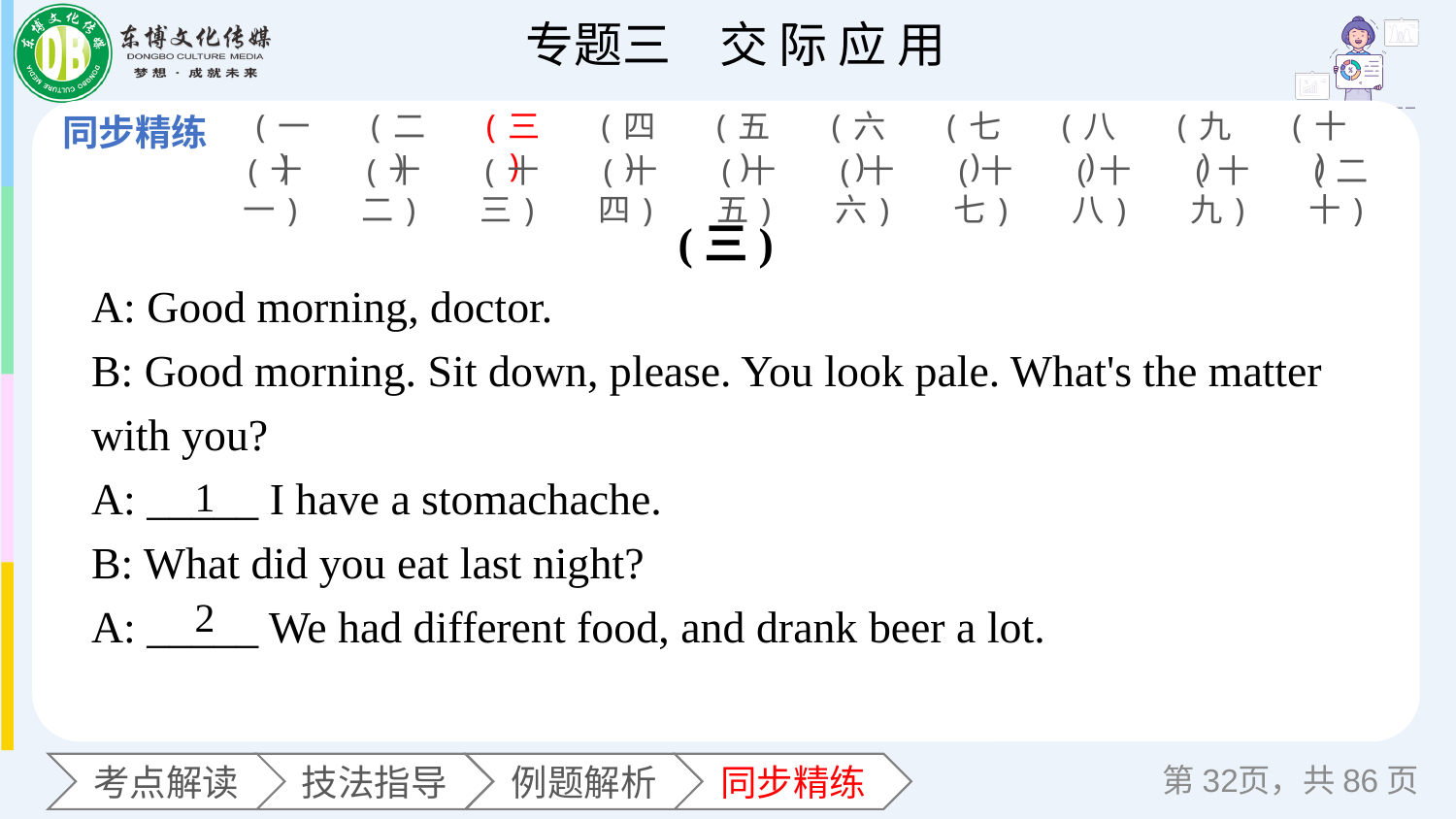

(一)
(二)
(三)
(四)
(五)
(六)
(七)
(八)
(九)
(十)
(十一)
(十二)
(十三)
(十四)
(十五)
(十六)
(十七)
(十八)
(十九)
(二十)
(三)
A: Good morning, doctor.
B: Good morning. Sit down, please. You look pale. What's the matter with you?
A: _____ I have a stomachache.
B: What did you eat last night?
A: _____ We had different food, and drank beer a lot.
1
2
第32页，共86页